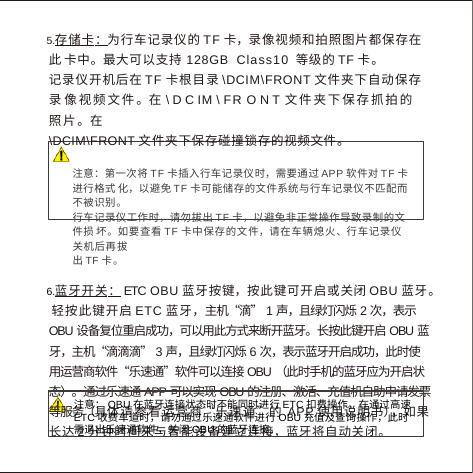

存储卡：为⾏⻋记录仪的TF卡，录像视频和拍照图⽚都保存在此 卡中。最⼤可以⽀持128GB Class10 等级的TF卡。
记录仪开机后在TF卡根⽬录\DCIM\FRONT⽂件夹下⾃动保存录 像视频⽂件。在\ D C IM \ FR O N T⽂件夹下保存抓拍的照⽚。在
\DCIM\FRONT⽂件夹下保存碰撞锁存的视频⽂件。
注意：第⼀次将TF卡插⼊⾏⻋记录仪时，需要通过APP软件对TF卡进⾏格式 化，以避免TF卡可能储存的⽂件系统与⾏⻋记录仪不匹配⽽不被识别。
⾏⻋记录仪⼯作时，请勿拔出TF卡，以避免⾮正常操作导致录制的⽂件损 坏。如要查看TF卡中保存的⽂件，请在⻋辆熄⽕、⾏⻋记录仪关机后再拔
出TF卡。
蓝⽛开关：ETC OBU蓝⽛按键，按此键可开启或关闭OBU蓝⽛。 轻按此键开启ETC蓝⽛，主机“滴”1声，且绿灯闪烁2次，表示OBU设备复位重启成功，可以用此方式来断开蓝牙。长按此键开启OBU蓝牙，主机“滴滴滴”3声，且绿灯闪烁6次，表示蓝牙开启成功，此时使用运营商软件“乐速通”软件可以连接OBU（此时手机的蓝牙应为开启状态）。通过乐速通APP可以实现OBU的注册、激活、充值机自助申请发票等服务（具体请参看运营商“乐速通”的 APP使⽤说明书），如果⻓达2分钟时间未与智能设备建⽴连接，蓝⽛将⾃动关闭。

注意：OBU在蓝牙连接状态时不能同时进行ETC扣费操作。在通过高速ETC收费车道时，请勿通过乐速通软件进行OBU充值及查询操作，此时需退出乐速通软件，关闭OBU的蓝牙连接。